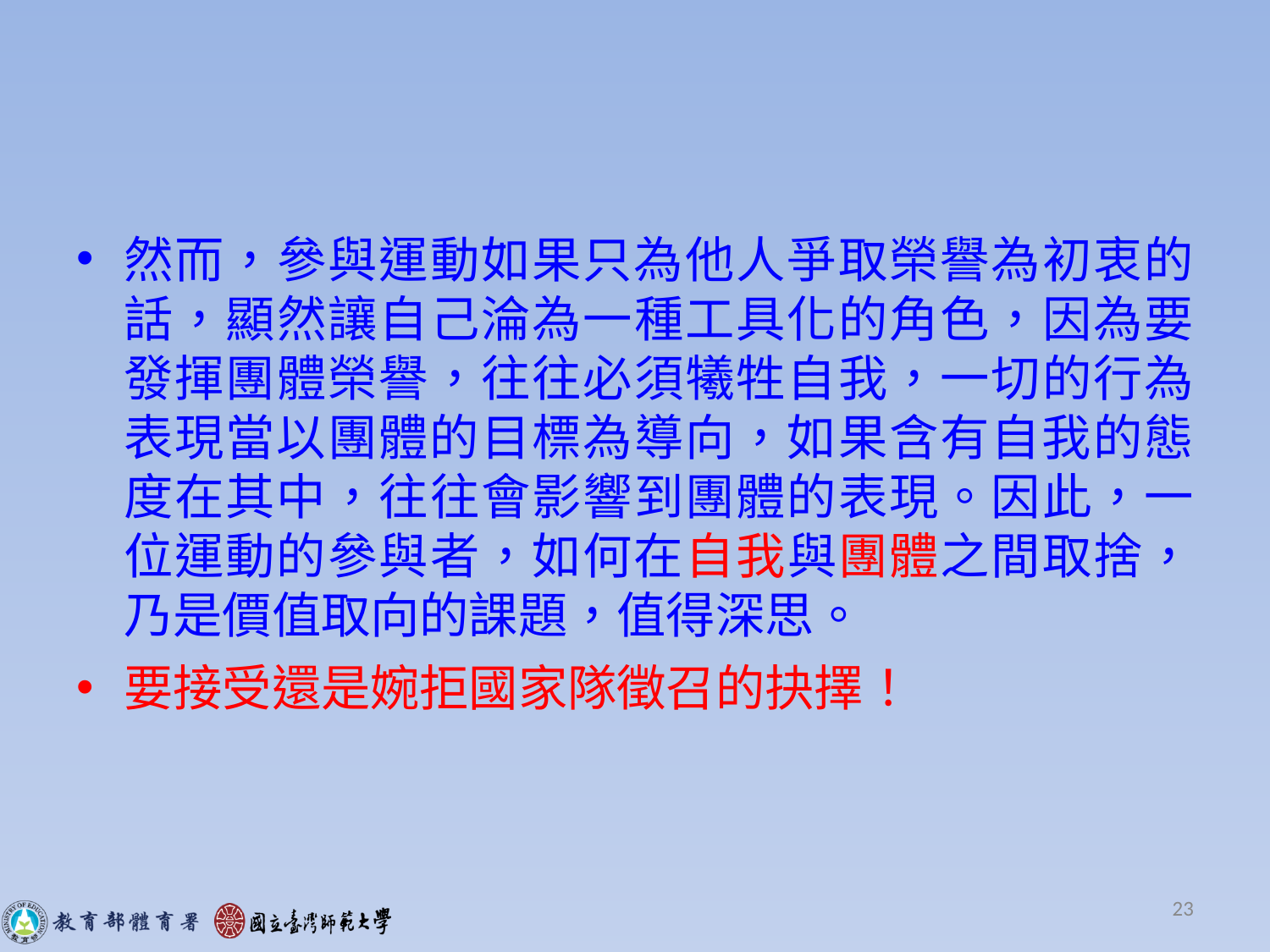

#
然而，參與運動如果只為他人爭取榮譽為初衷的話，顯然讓自己淪為一種工具化的角色，因為要發揮團體榮譽，往往必須犧牲自我，一切的行為表現當以團體的目標為導向，如果含有自我的態度在其中，往往會影響到團體的表現。因此，一位運動的參與者，如何在自我與團體之間取捨，乃是價值取向的課題，值得深思。
要接受還是婉拒國家隊徵召的抉擇！

23